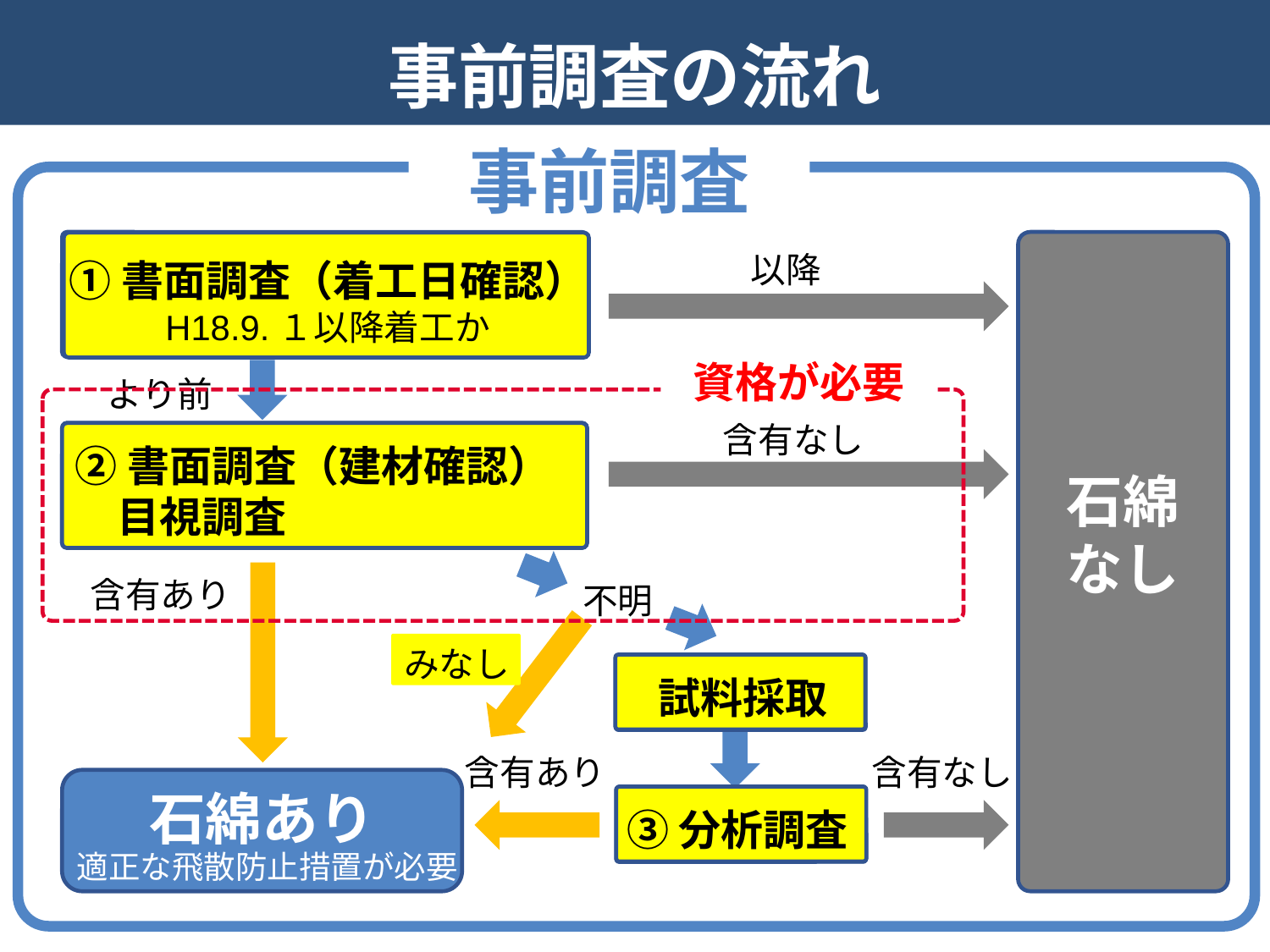

事前調査の流れ
事前調査

以降
①書面調査（着工日確認）
H18.9.１以降着工か

資格が必要

より前

含有なし

②書面調査（建材確認）
　目視調査

石綿
なし

含有あり
不明

みなし

試料採取

含有あり
含有なし

石綿あり

③分析調査

適正な飛散防止措置が必要